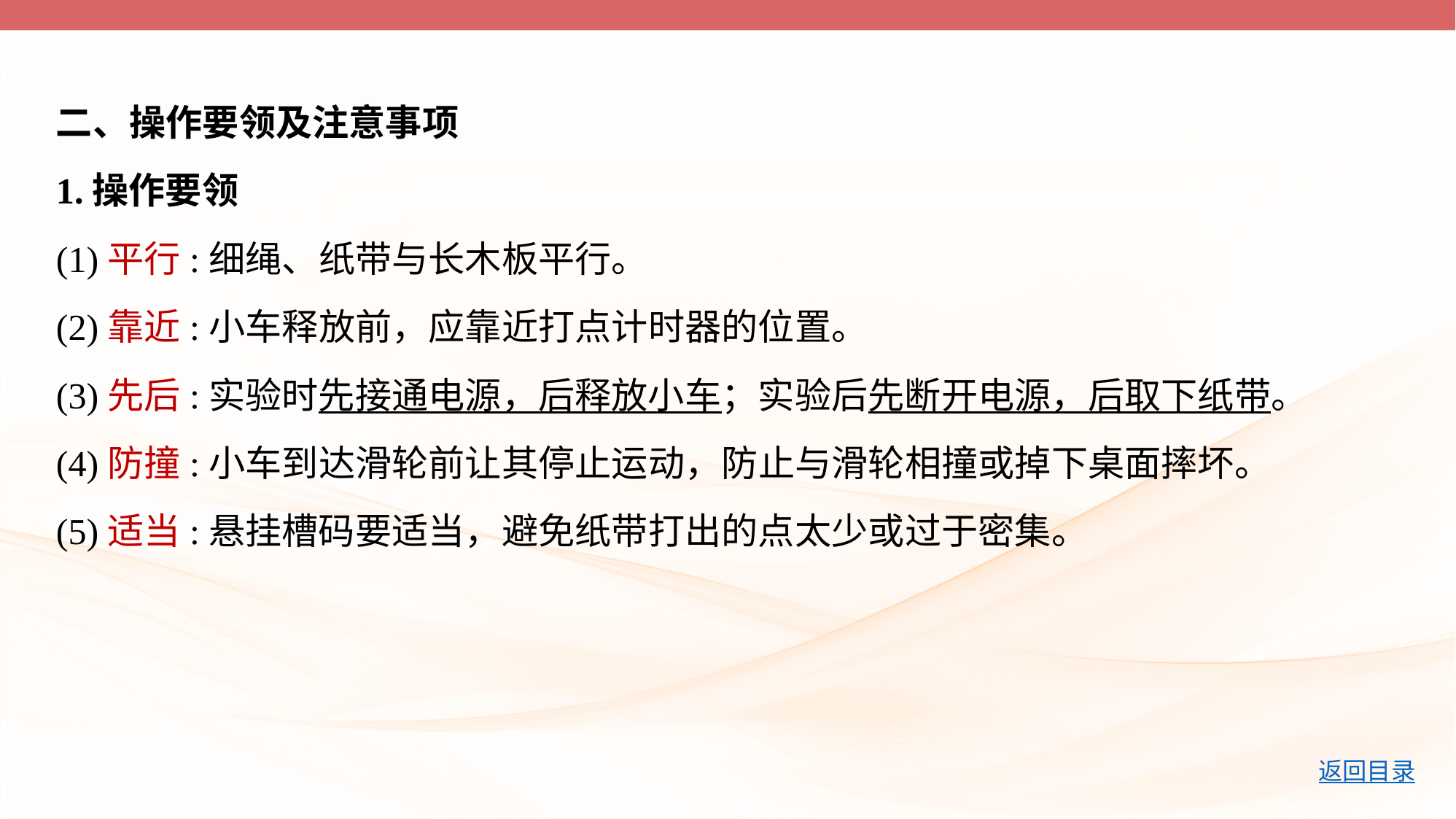

二、操作要领及注意事项
1.操作要领
(1)平行:细绳、纸带与长木板平行。
(2)靠近:小车释放前，应靠近打点计时器的位置。
(3)先后:实验时先接通电源，后释放小车；实验后先断开电源，后取下纸带。
(4)防撞:小车到达滑轮前让其停止运动，防止与滑轮相撞或掉下桌面摔坏。
(5)适当:悬挂槽码要适当，避免纸带打出的点太少或过于密集。